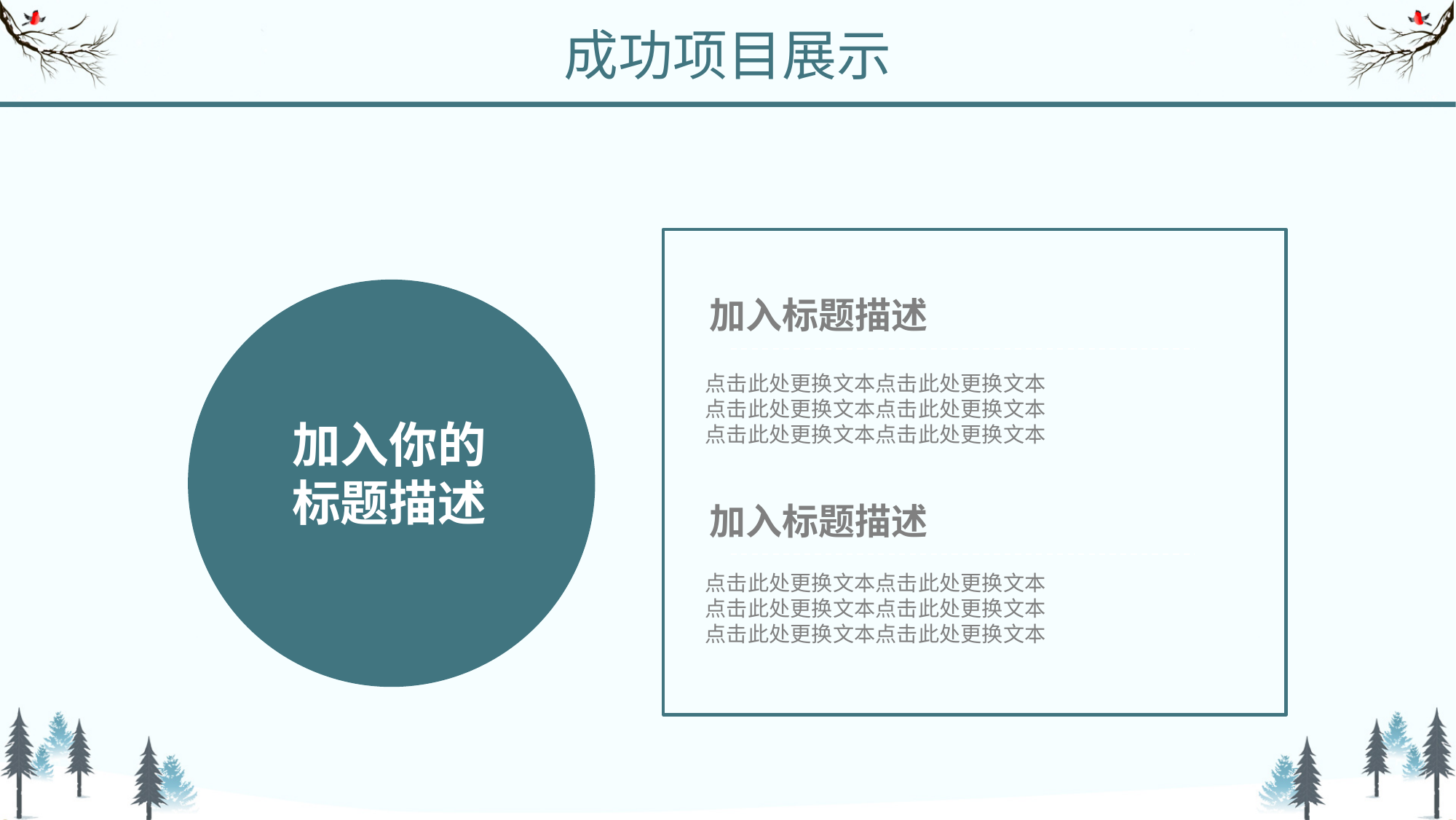

成功项目展示

加入标题描述
点击此处更换文本点击此处更换文本
点击此处更换文本点击此处更换文本
点击此处更换文本点击此处更换文本
加入你的
标题描述
加入标题描述
点击此处更换文本点击此处更换文本
点击此处更换文本点击此处更换文本
点击此处更换文本点击此处更换文本